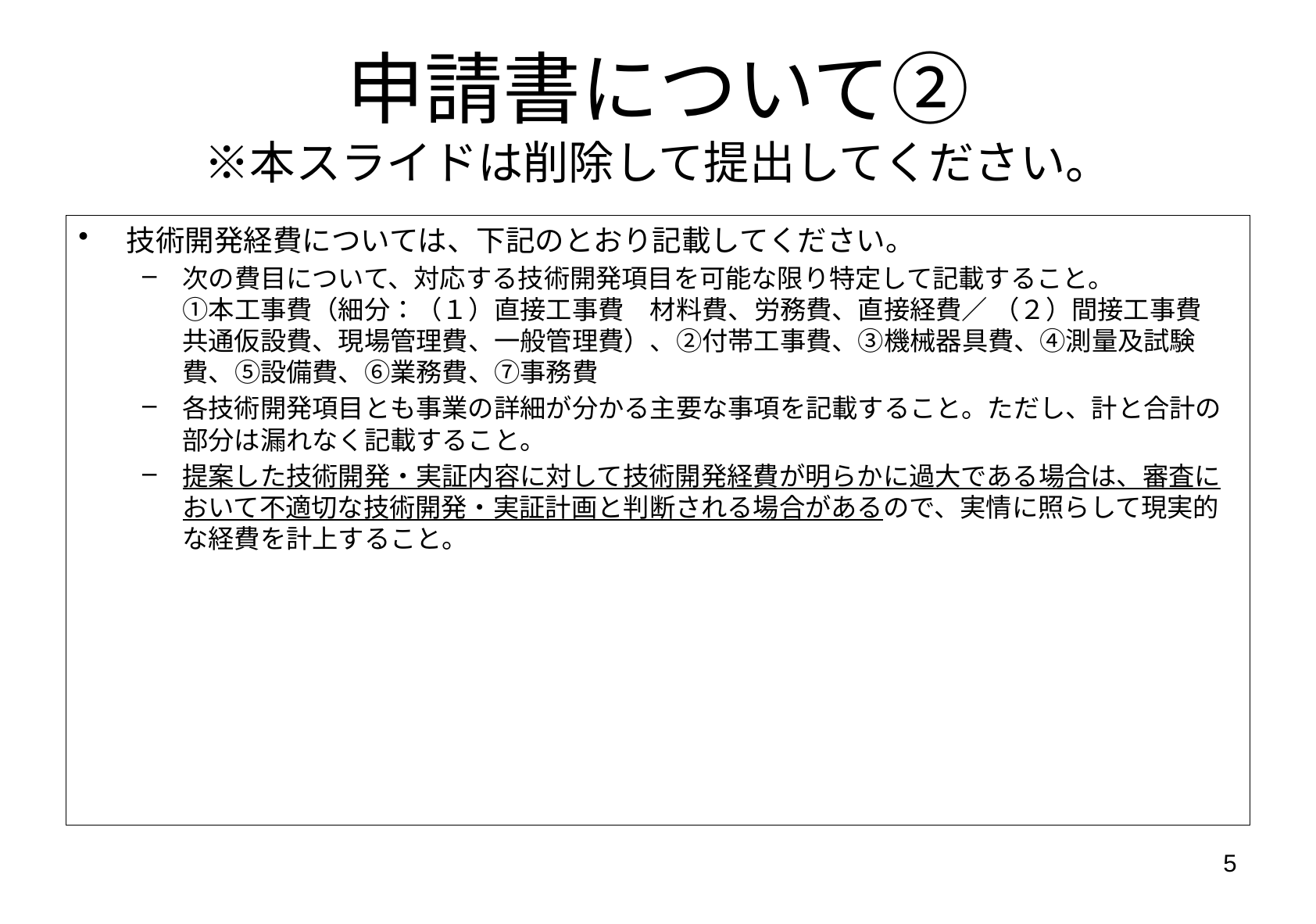

# 申請書について② ※本スライドは削除して提出してください。
技術開発経費については、下記のとおり記載してください。
次の費目について、対応する技術開発項目を可能な限り特定して記載すること。
①本工事費（細分：（１）直接工事費　材料費、労務費、直接経費／ （２）間接工事費　共通仮設費、現場管理費、一般管理費）、②付帯工事費、③機械器具費、④測量及試験費、⑤設備費、⑥業務費、⑦事務費
各技術開発項目とも事業の詳細が分かる主要な事項を記載すること。ただし、計と合計の部分は漏れなく記載すること。
提案した技術開発・実証内容に対して技術開発経費が明らかに過大である場合は、審査において不適切な技術開発・実証計画と判断される場合があるので、実情に照らして現実的な経費を計上すること。
5